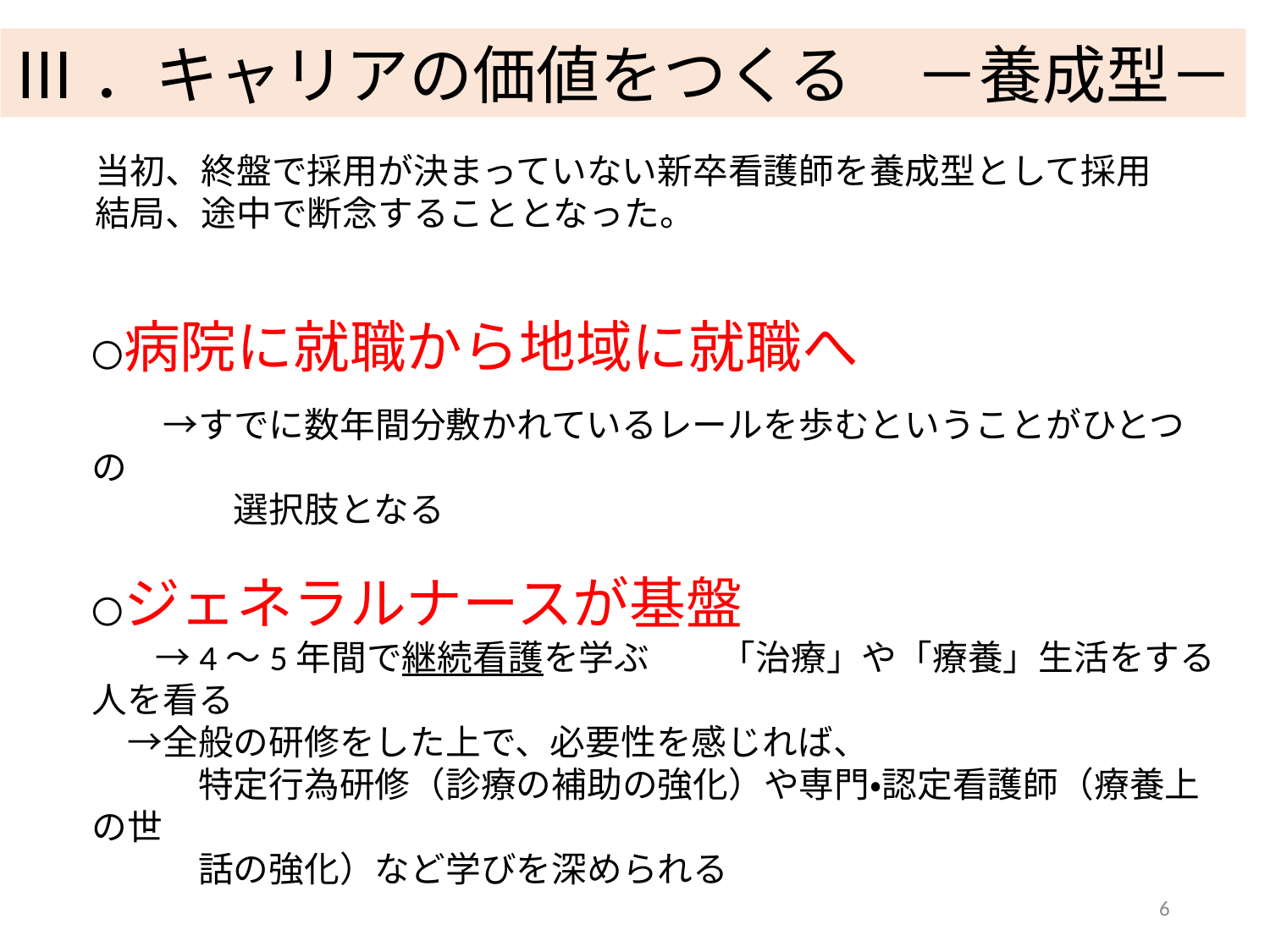

Ⅲ．キャリアの価値をつくる　－養成型－
当初、終盤で採用が決まっていない新卒看護師を養成型として採用
結局、途中で断念することとなった。
〇病院に就職から地域に就職へ

　　→すでに数年間分敷かれているレールを歩むということがひとつの
　　　　選択肢となる

〇ジェネラルナースが基盤
　　→4～5年間で継続看護を学ぶ　　「治療」や「療養」生活をする人を看る
　→全般の研修をした上で、必要性を感じれば、
　　　特定行為研修（診療の補助の強化）や専門・認定看護師（療養上の世
　　　話の強化）など学びを深められる
6